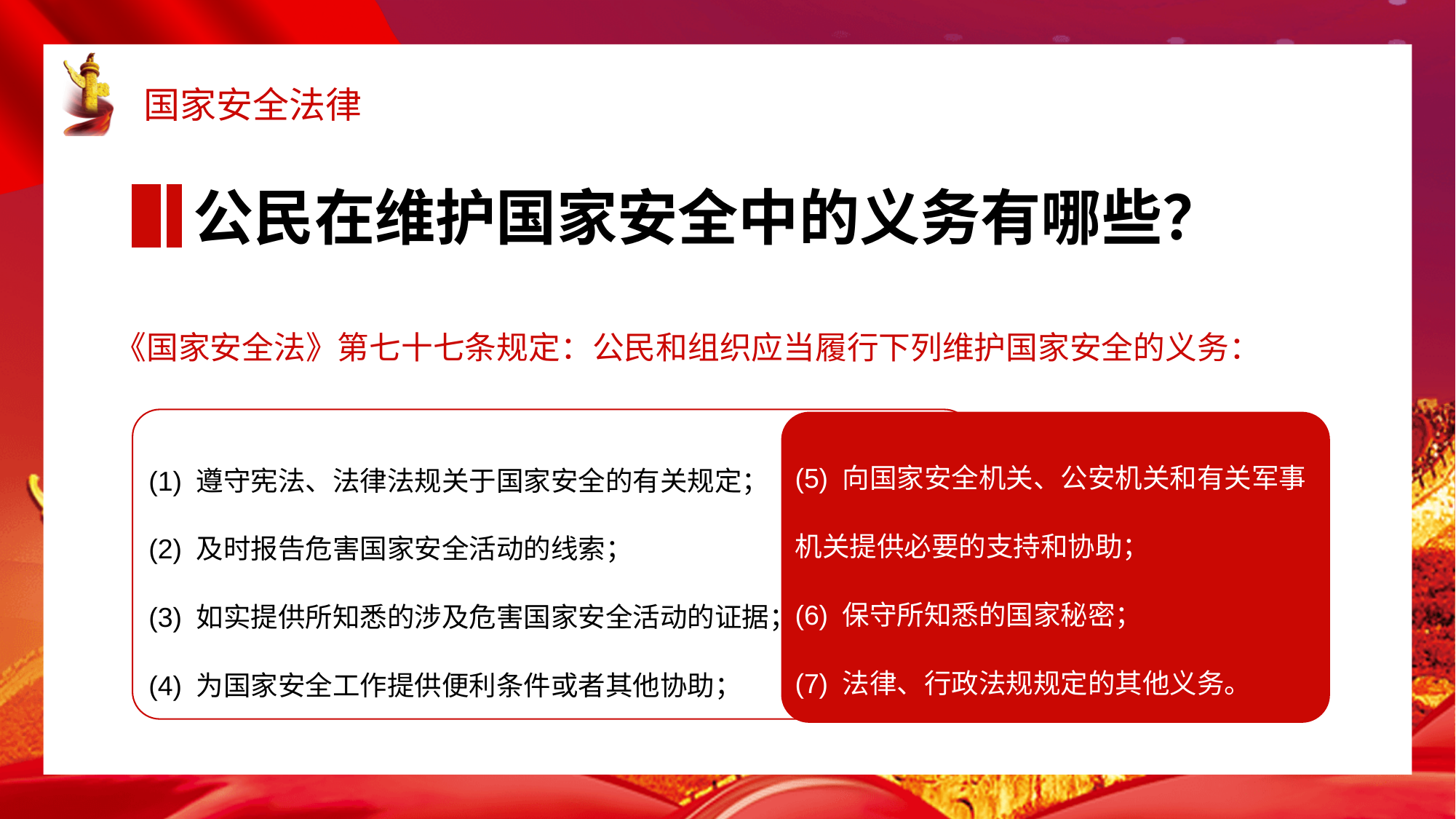

公民在维护国家安全中的义务有哪些？

《国家安全法》第七十七条规定：公民和组织应当履行下列维护国家安全的义务：

(5) 向国家安全机关、公安机关和有关军事机关提供必要的支持和协助；
(6) 保守所知悉的国家秘密；
(7) 法律、行政法规规定的其他义务。
(1) 遵守宪法、法律法规关于国家安全的有关规定；
(2) 及时报告危害国家安全活动的线索；
(3) 如实提供所知悉的涉及危害国家安全活动的证据；
(4) 为国家安全工作提供便利条件或者其他协助；